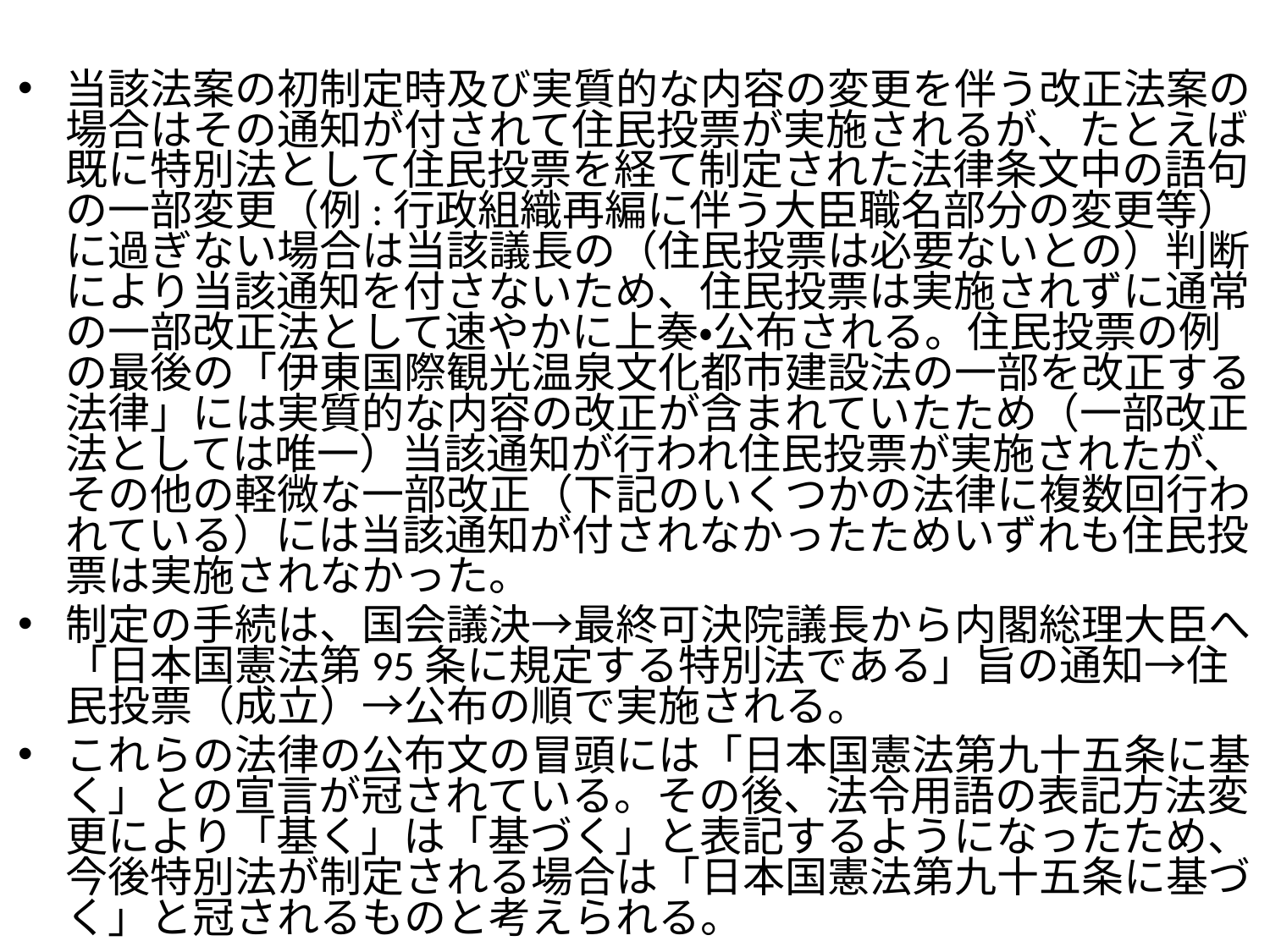

当該法案の初制定時及び実質的な内容の変更を伴う改正法案の場合はその通知が付されて住民投票が実施されるが、たとえば既に特別法として住民投票を経て制定された法律条文中の語句の一部変更（例:行政組織再編に伴う大臣職名部分の変更等）に過ぎない場合は当該議長の（住民投票は必要ないとの）判断により当該通知を付さないため、住民投票は実施されずに通常の一部改正法として速やかに上奏・公布される。住民投票の例の最後の「伊東国際観光温泉文化都市建設法の一部を改正する法律」には実質的な内容の改正が含まれていたため（一部改正法としては唯一）当該通知が行われ住民投票が実施されたが、その他の軽微な一部改正（下記のいくつかの法律に複数回行われている）には当該通知が付されなかったためいずれも住民投票は実施されなかった。
制定の手続は、国会議決→最終可決院議長から内閣総理大臣へ「日本国憲法第95条に規定する特別法である」旨の通知→住民投票（成立）→公布の順で実施される。
これらの法律の公布文の冒頭には「日本国憲法第九十五条に基く」との宣言が冠されている。その後、法令用語の表記方法変更により「基く」は「基づく」と表記するようになったため、今後特別法が制定される場合は「日本国憲法第九十五条に基づく」と冠されるものと考えられる。